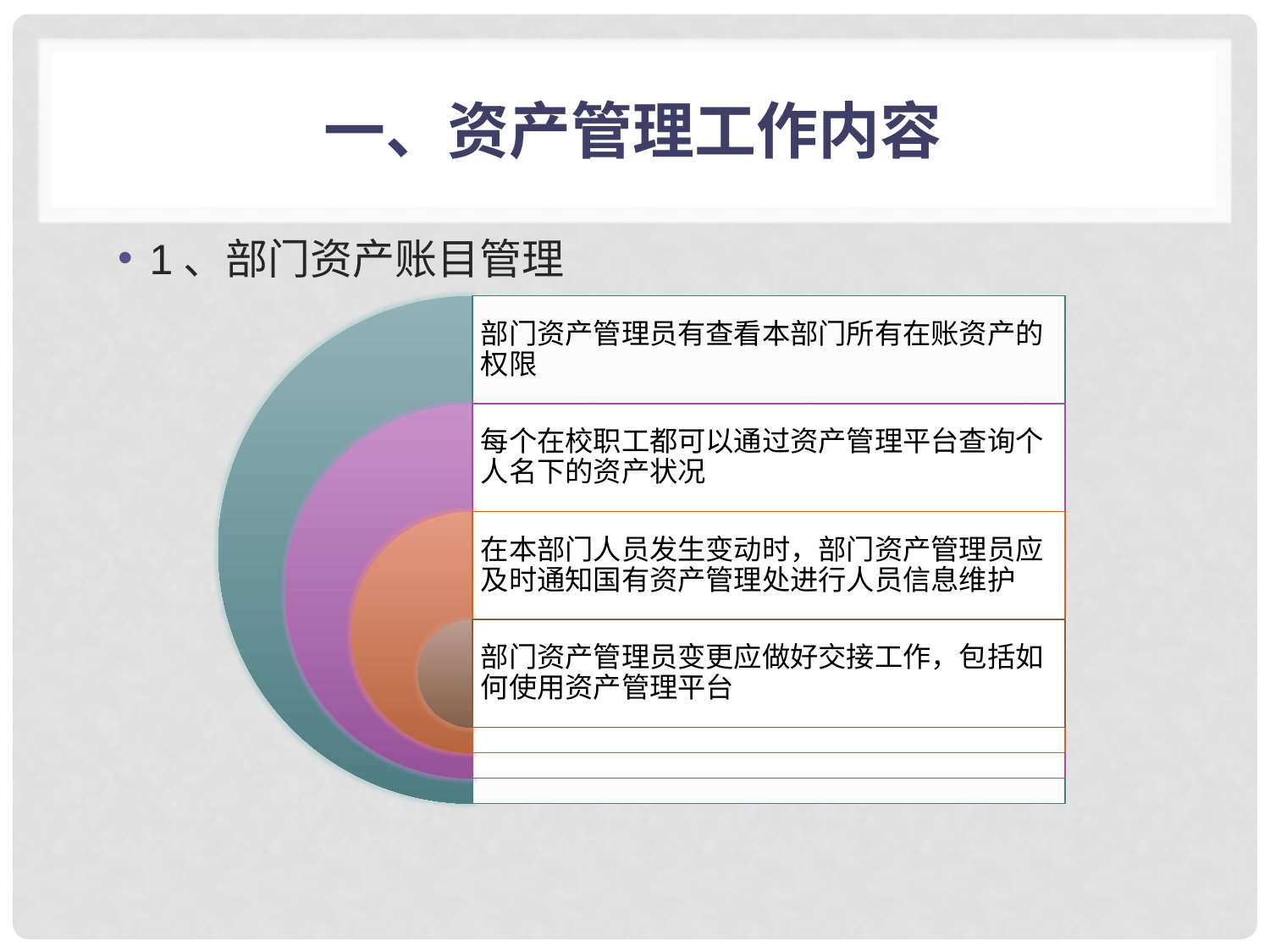

# 一、资产管理工作内容
1、部门资产账目管理

部门资产管理员有查看本部门所有在账资产的权限
每个在校职工都可以通过资产管理平台查询个人名下的资产状况
在本部门人员发生变动时，部门资产管理员应及时通知国有资产管理处进行人员信息维护
部门资产管理员变更应做好交接工作，包括如何使用资产管理平台